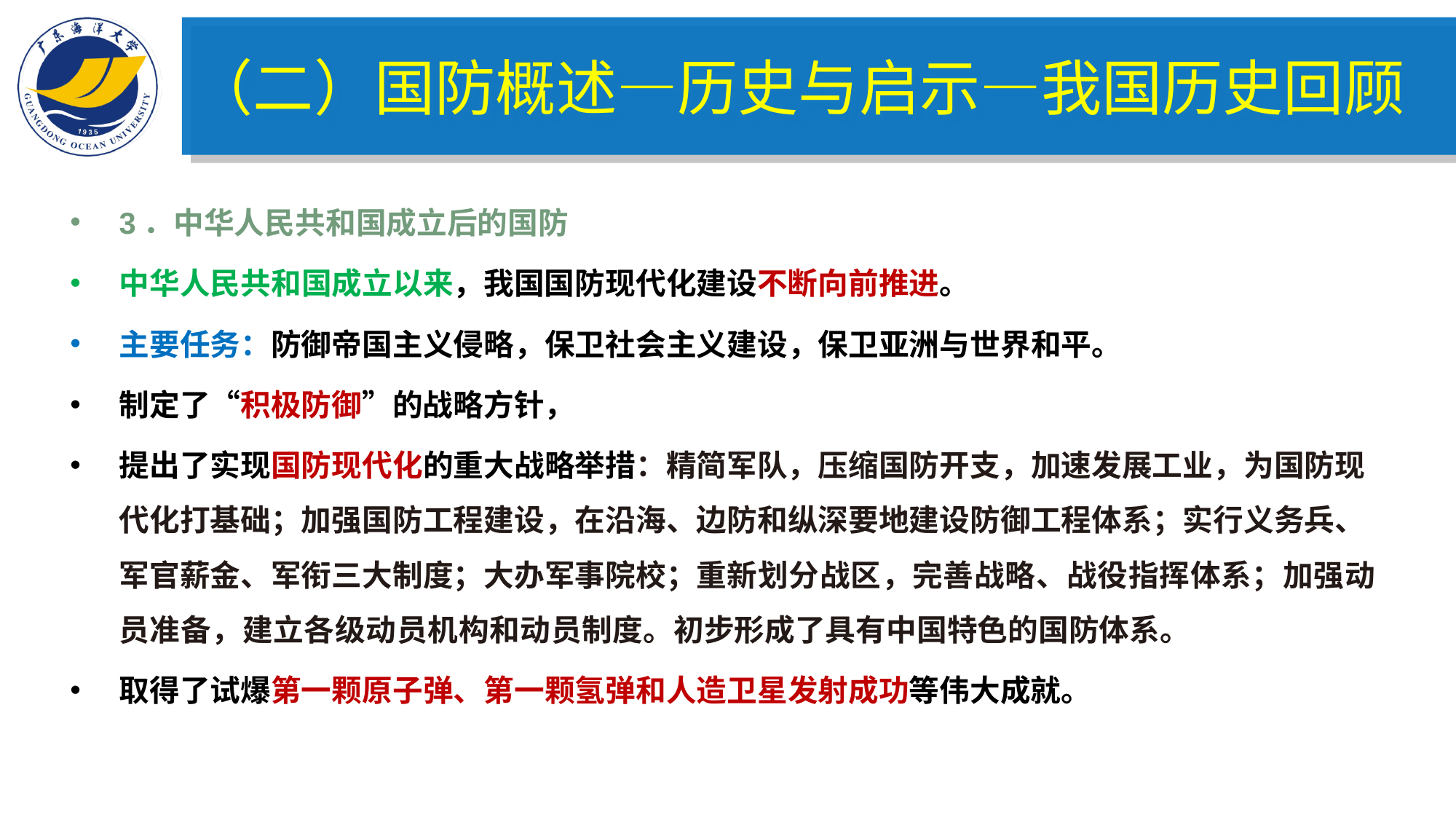

（二）国防概述—历史与启示—我国历史回顾
3．中华人民共和国成立后的国防
中华人民共和国成立以来，我国国防现代化建设不断向前推进。
主要任务：防御帝国主义侵略，保卫社会主义建设，保卫亚洲与世界和平。
制定了“积极防御”的战略方针，
提出了实现国防现代化的重大战略举措：精简军队，压缩国防开支，加速发展工业，为国防现代化打基础；加强国防工程建设，在沿海、边防和纵深要地建设防御工程体系；实行义务兵、军官薪金、军衔三大制度；大办军事院校；重新划分战区，完善战略、战役指挥体系；加强动员准备，建立各级动员机构和动员制度。初步形成了具有中国特色的国防体系。
取得了试爆第一颗原子弹、第一颗氢弹和人造卫星发射成功等伟大成就。